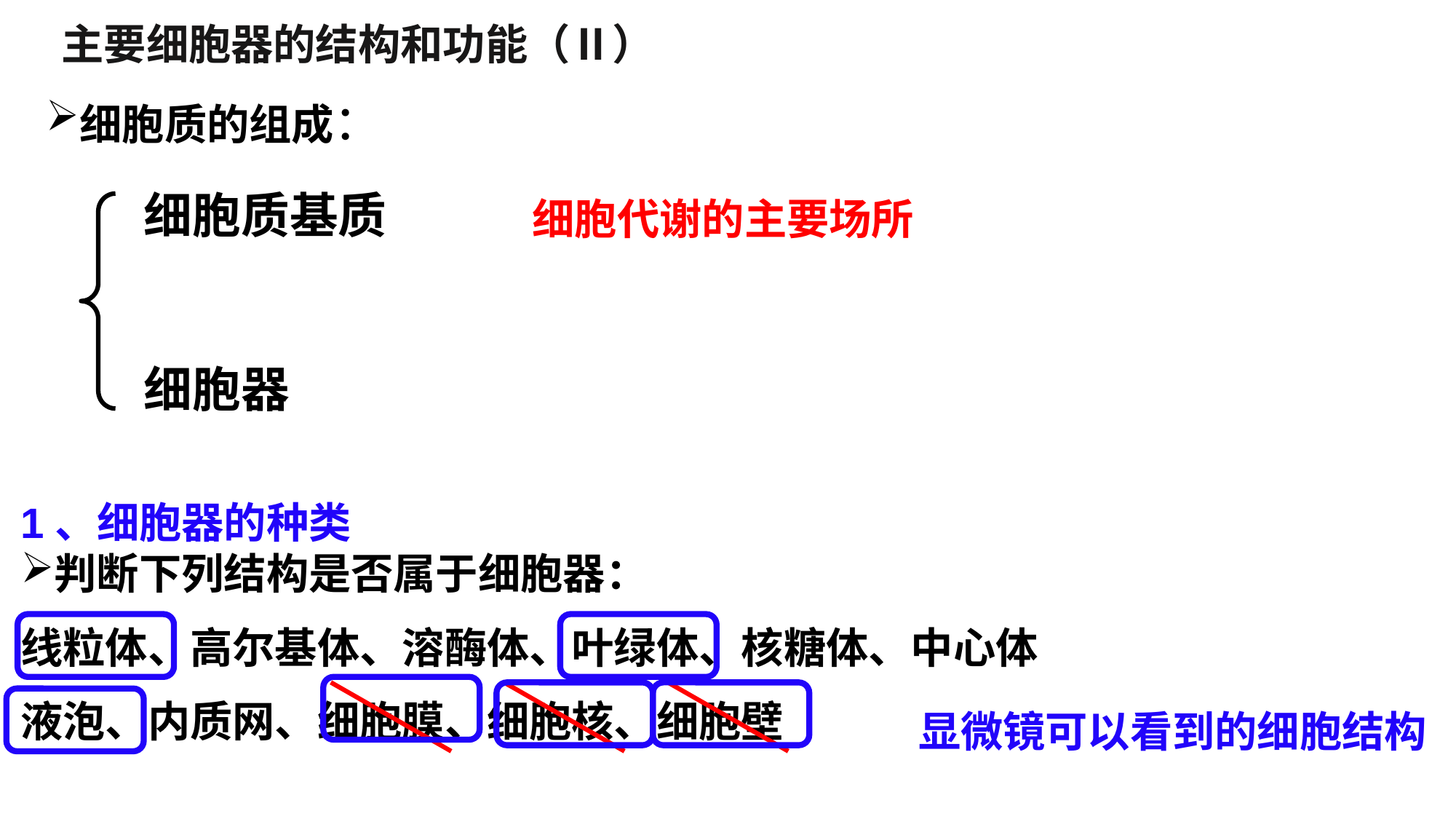

主要细胞器的结构和功能（Ⅱ）
细胞质的组成：
细胞质基质

细胞器
细胞代谢的主要场所

1、细胞器的种类
判断下列结构是否属于细胞器：
线粒体、高尔基体、溶酶体、叶绿体、核糖体、中心体
液泡、内质网、细胞膜、细胞核、细胞壁

显微镜可以看到的细胞结构